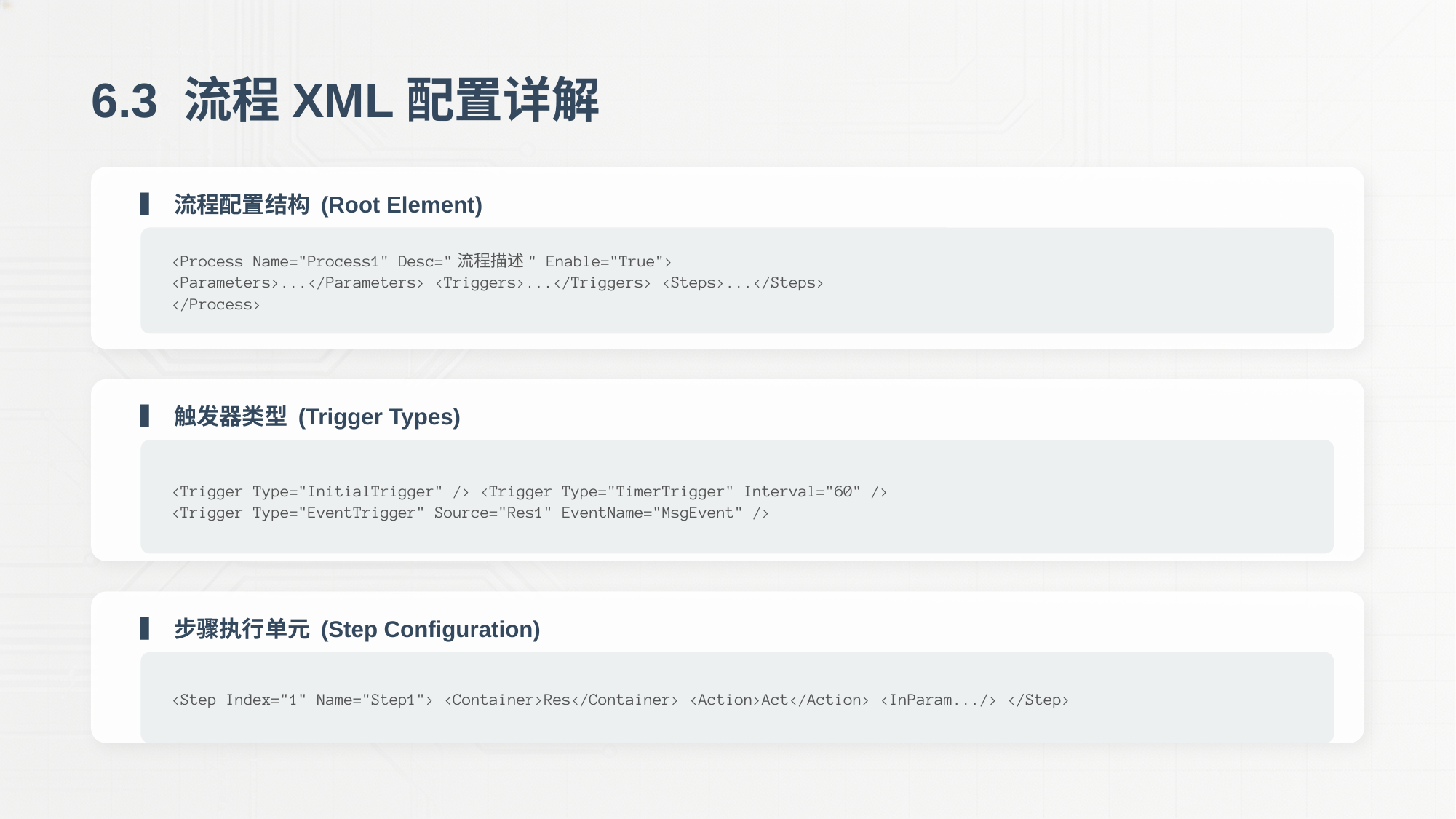

6.3 流程XML配置详解

▍ 流程配置结构 (Root Element)

<Process Name="Process1" Desc="流程描述" Enable="True">
<Parameters>...</Parameters> <Triggers>...</Triggers> <Steps>...</Steps>
</Process>

▍ 触发器类型 (Trigger Types)

<Trigger Type="InitialTrigger" /> <Trigger Type="TimerTrigger" Interval="60" />
<Trigger Type="EventTrigger" Source="Res1" EventName="MsgEvent" />

▍ 步骤执行单元 (Step Configuration)

<Step Index="1" Name="Step1"> <Container>Res</Container> <Action>Act</Action> <InParam.../> </Step>